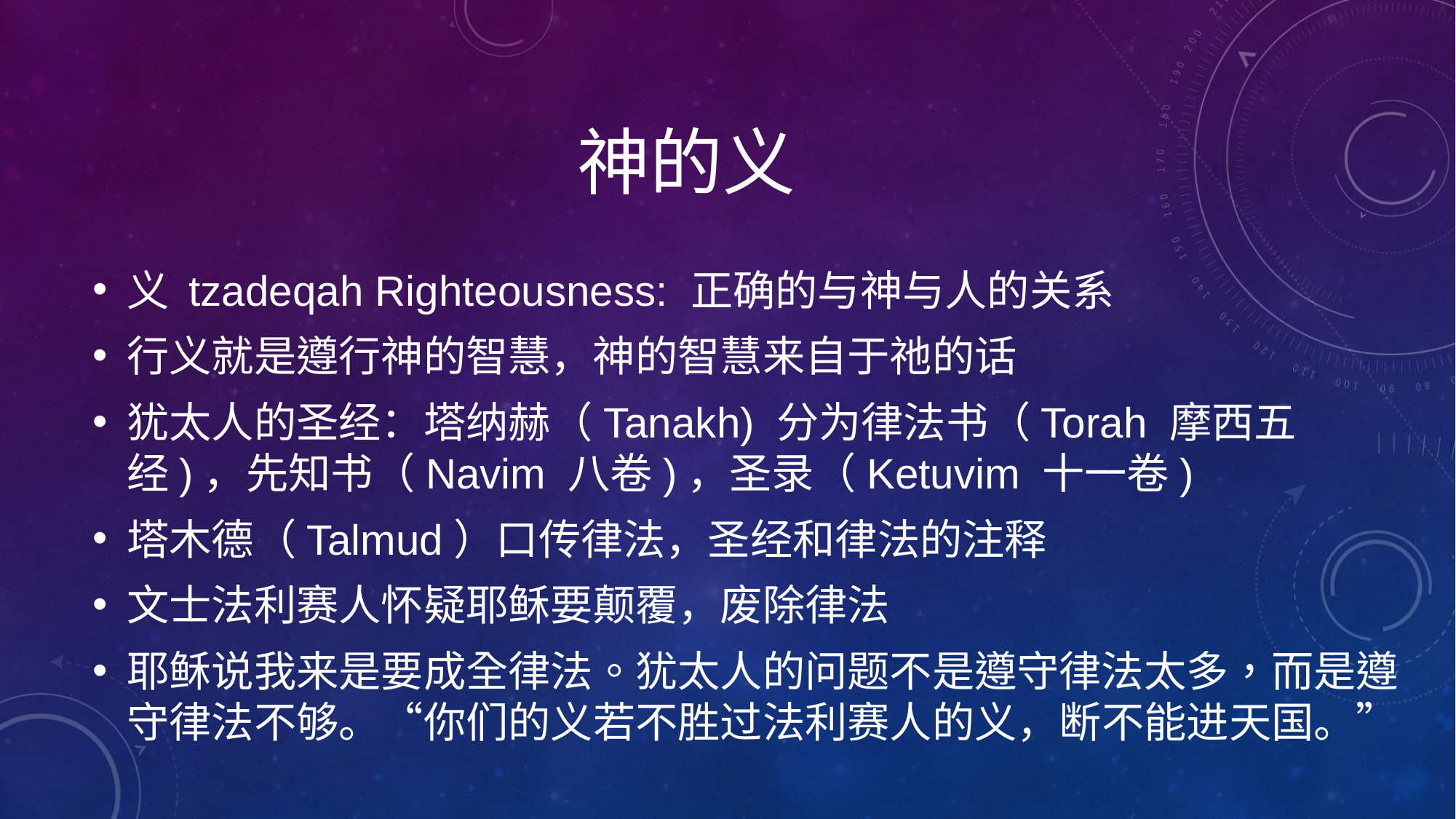

# 神的义
义 tzadeqah Righteousness: 正确的与神与人的关系
行义就是遵行神的智慧，神的智慧来自于祂的话
犹太人的圣经：塔纳赫（Tanakh) 分为律法书（Torah 摩西五经)，先知书（Navim 八卷)，圣录（Ketuvim 十一卷)
塔木德（Talmud）口传律法，圣经和律法的注释
文士法利赛人怀疑耶稣要颠覆，废除律法
耶稣说我来是要成全律法。犹太人的问题不是遵守律法太多，而是遵守律法不够。“你们的义若不胜过法利赛人的义，断不能进天国。”